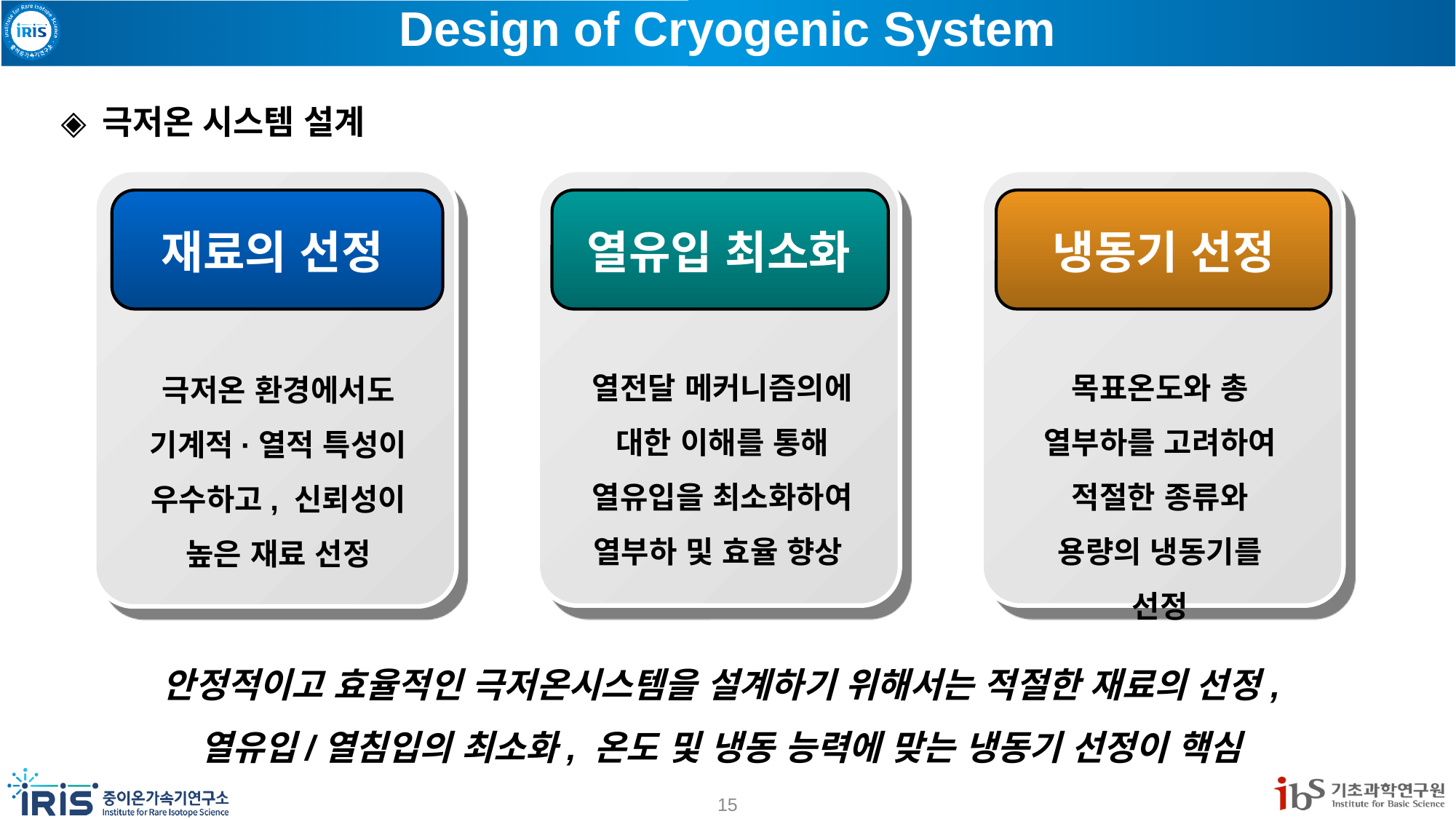

# Design of Cryogenic System
◈ 극저온 시스템 설계

재료의 선정
열유입 최소화
냉동기 선정
열전달 메커니즘의에 대한 이해를 통해 열유입을 최소화하여 열부하 및 효율 향상
목표온도와 총 열부하를 고려하여 적절한 종류와 용량의 냉동기를 선정
극저온 환경에서도 기계적·열적 특성이 우수하고, 신뢰성이 높은 재료 선정
안정적이고 효율적인 극저온시스템을 설계하기 위해서는 적절한 재료의 선정, 열유입/열침입의 최소화, 온도 및 냉동 능력에 맞는 냉동기 선정이 핵심
15